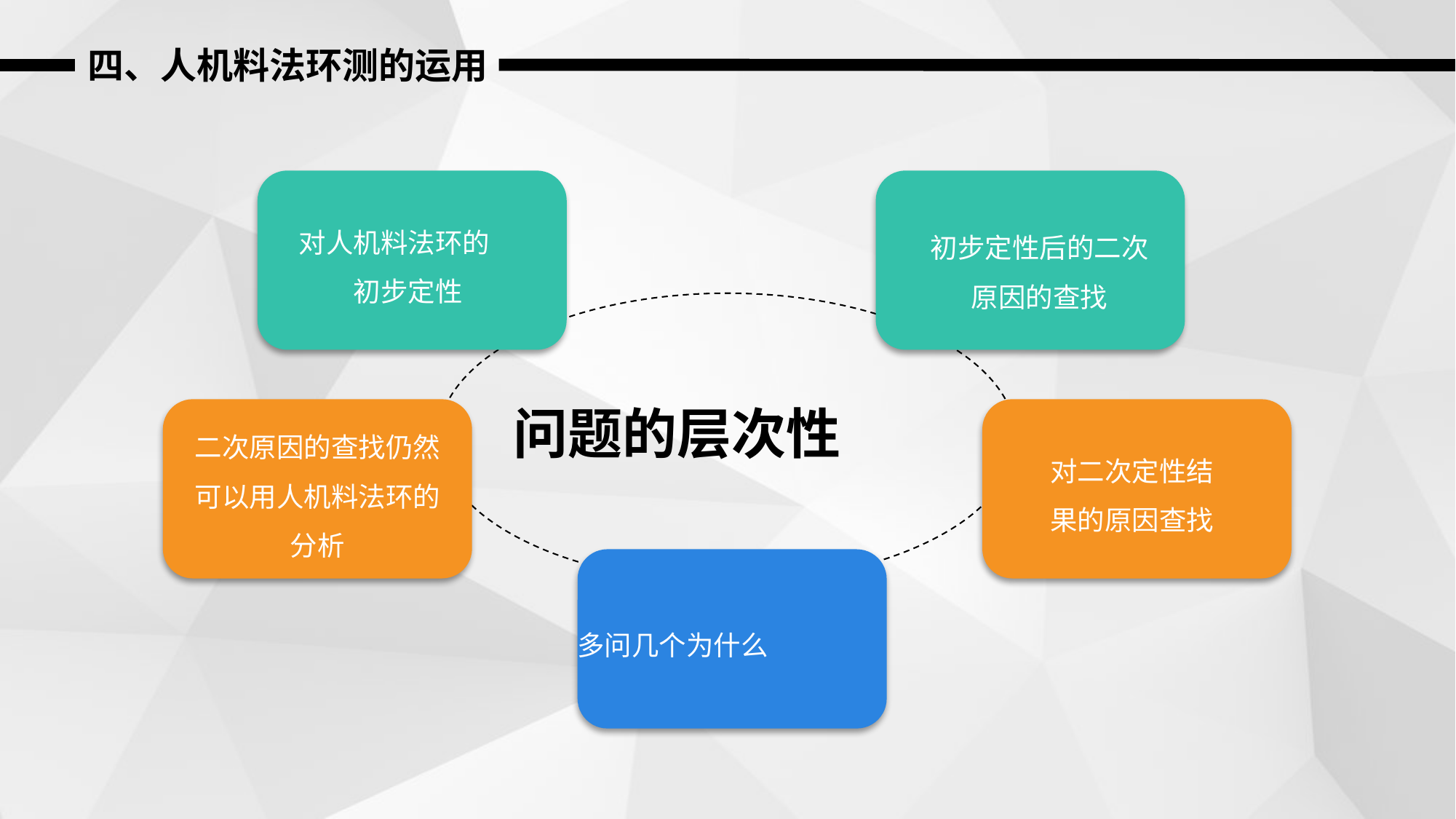

四、人机料法环测的运用

对人机料法环的初步定性
初步定性后的二次原因的查找

问题的层次性

二次原因的查找仍然可以用人机料法环的分析
对二次定性结果的原因查找

多问几个为什么